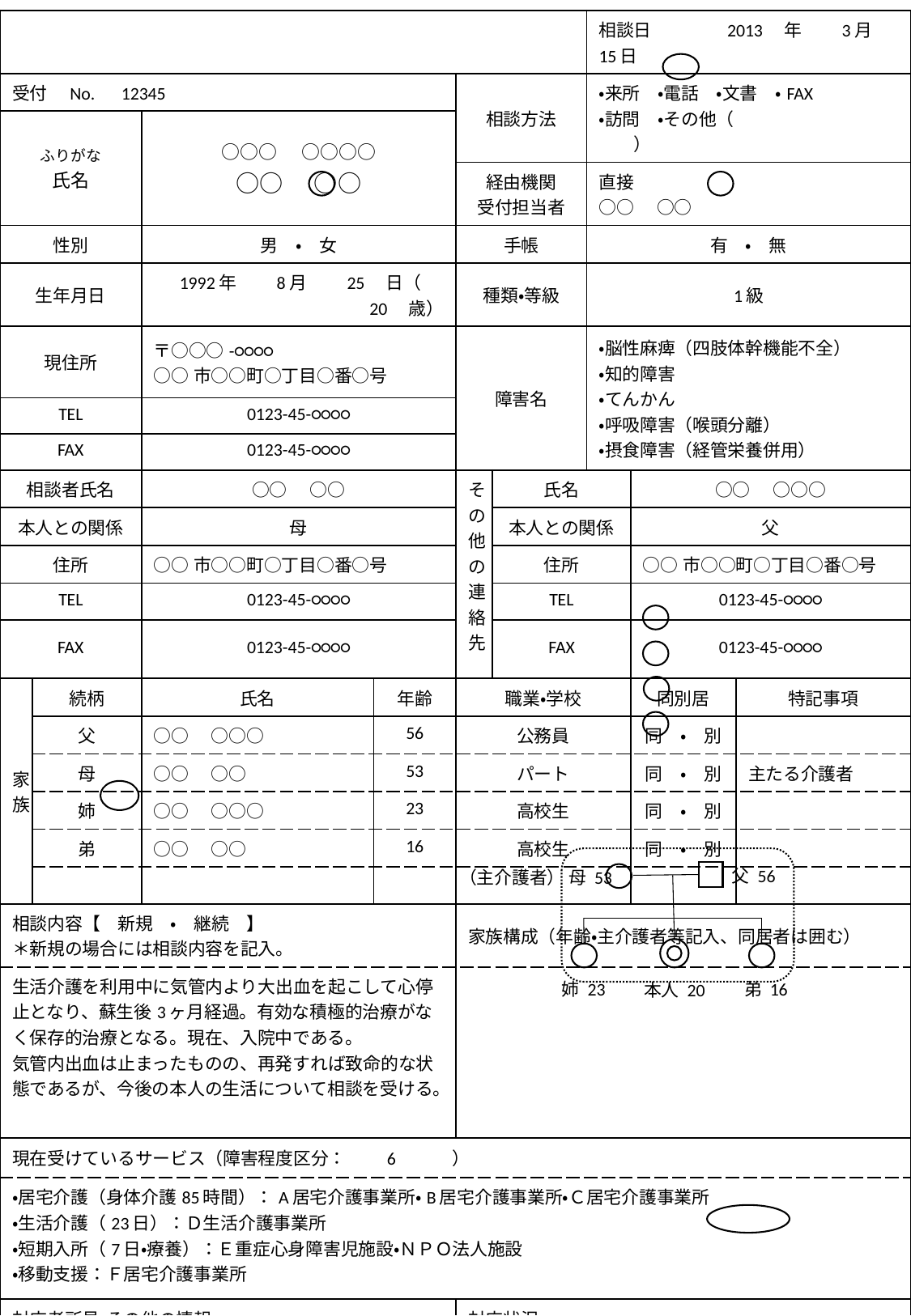

|  |  |  |  |  |  | 相談日　　　　2013　年　　3月　15日 |  |  |  |
| --- | --- | --- | --- | --- | --- | --- | --- | --- | --- |
| 受付　No.　12345 |  |  |  | 相談方法 |  | ・来所　・電話　・文書　・FAX　 ・訪問　・その他（　　　　　　　　　　　） |  |  |  |
| ふりがな 氏名 |  | ○○○　○○○○ ○○　○○ |  |  |  |  |  |  |  |
|  |  |  |  | 経由機関 受付担当者 |  | 直接 ○○　○○ |  |  |  |
| 性別 |  | 男　・　女 |  | 手帳 |  | 有　・　無 |  |  |  |
| 生年月日 |  | 1992年　　8月　　25　日（　20　歳） |  | 種類・等級 |  | 1級 |  |  |  |
| 現住所 |  | 〒○○○-○○○○ ○○市○○町○丁目○番○号 |  | 障害名 |  | ・脳性麻痺（四肢体幹機能不全） ・知的障害 ・てんかん ・呼吸障害（喉頭分離） ・摂食障害（経管栄養併用） |  |  |  |
| TEL |  | 0123-45-○○○○ |  |  |  |  |  |  |  |
| FAX |  | 0123-45-○○○○ |  |  |  |  |  |  |  |
| 相談者氏名 |  | ○○　○○ |  | その他の連絡先 | 氏名 |  |  | ○○　○○○ |  |
| 本人との関係 |  | 母 |  |  | 本人との関係 |  |  | 父 |  |
| 住所 |  | ○○市○○町○丁目○番○号 |  |  | 住所 |  |  | ○○市○○町○丁目○番○号 |  |
| TEL |  | 0123-45-○○○○ |  |  | TEL |  |  | 0123-45-○○○○ |  |
| FAX |  | 0123-45-○○○○ |  |  | FAX |  |  | 0123-45-○○○○ |  |
| 家族 | 続柄 | 氏名 | 年齢 | 職業・学校 |  |  |  | 同別居 | 特記事項 |
|  | 父 | ○○　○○○ | 56 | 公務員 |  |  |  | 同　・　別 |  |
|  | 母 | ○○　○○ | 53 | パート |  |  |  | 同　・　別 | 主たる介護者 |
|  | 姉 | ○○　○○○ | 23 | 高校生 |  |  |  | 同　・　別 |  |
|  | 弟 | ○○　○○ | 16 | 高校生 |  |  |  | 同　・　別 |  |
|  |  |  |  |  |  |  |  |  |  |
| 相談内容【　新規　・　継続　】 ＊新規の場合には相談内容を記入。 |  |  |  | 家族構成（年齢・主介護者等記入、同居者は囲む） |  |  |  |  |  |
| 生活介護を利用中に気管内より大出血を起こして心停止となり、蘇生後3ヶ月経過。有効な積極的治療がなく保存的治療となる。現在、入院中である。 気管内出血は止まったものの、再発すれば致命的な状態であるが、今後の本人の生活について相談を受ける。 |  |  |  |  |  |  |  |  |  |
| 現在受けているサービス（障害程度区分：　　6　　　） |  |  |  |  |  |  |  |  |  |
| ・居宅介護（身体介護85時間）：A居宅介護事業所・B居宅介護事業所・Ｃ居宅介護事業所 ・生活介護（23日）：Ｄ生活介護事業所 ・短期入所（7日・療養）：Ｅ重症心身障害児施設・ＮＰＯ法人施設 ・移動支援：Ｆ居宅介護事業所 |  |  |  |  |  |  |  |  |  |
| 対応者所見・その他の情報 |  |  |  | 対応状況 |  |  |  |  |  |
| 現在は本人の状態も安定しているが不安も大きい、家族自身は以前の様に在宅生活を続けさせたい思いも強く、医師から再出血の危険も説明されたが、覚悟は出来ており、だからこそいろんな事を経験させたいとの要望がある。 |  |  |  | ・情報提供のみ　・他機関紹介　・計画作成 |  |  |  |  |  |
|  |  |  |  | 訪問対応予定 |  |  | 2013年　○月　　○日（　○　） |  |  |
|  |  |  |  | 再来所予定 |  |  | 年　　　月　　　日（　　　） |  |  |

父 56
（主介護者） 母 53

姉 23
弟 16
本人 20